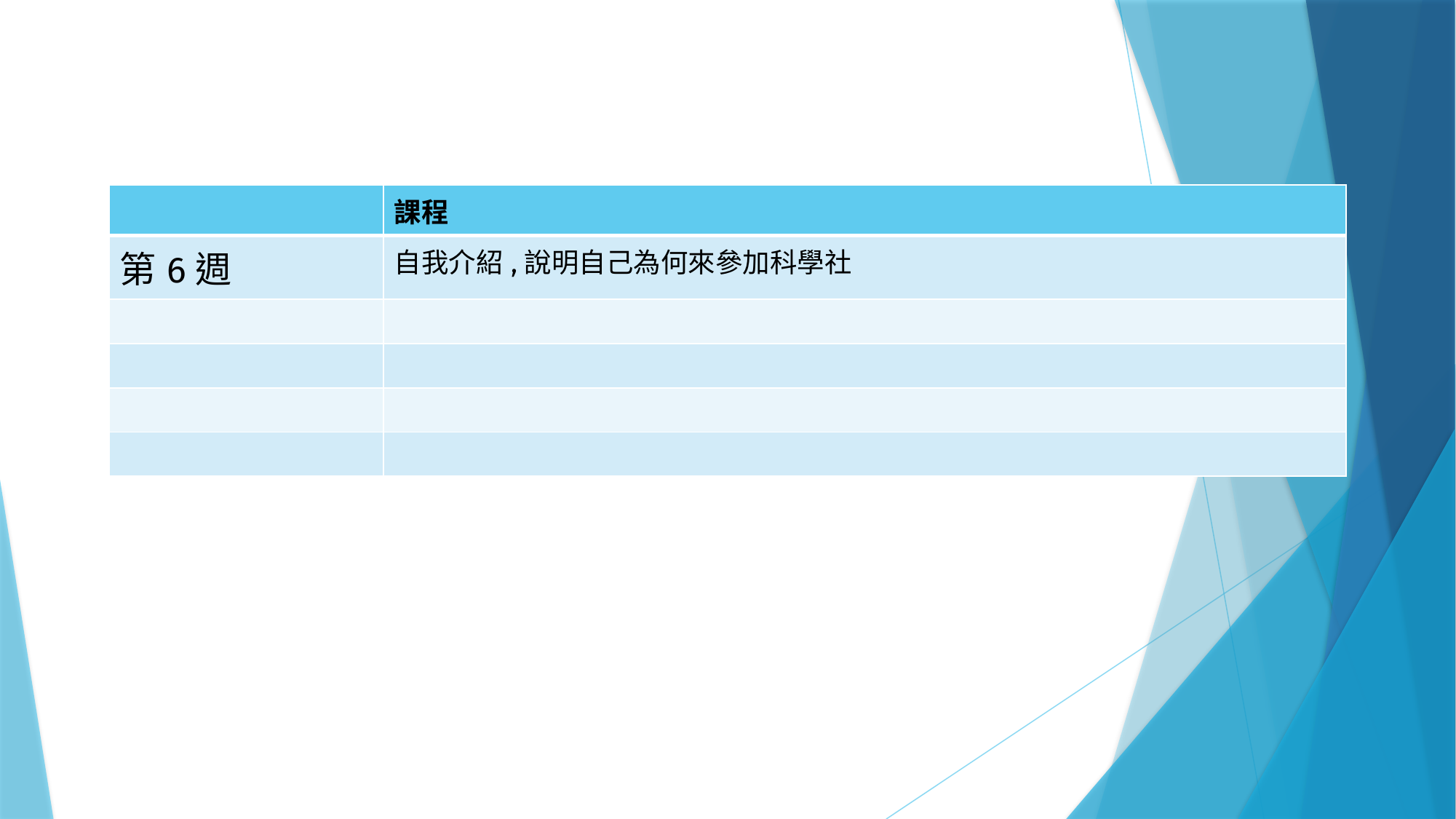

#
|  | 課程 |
| --- | --- |
| 第6週 | 自我介紹,說明自己為何來參加科學社 |
|  |  |
|  |  |
|  |  |
|  |  |